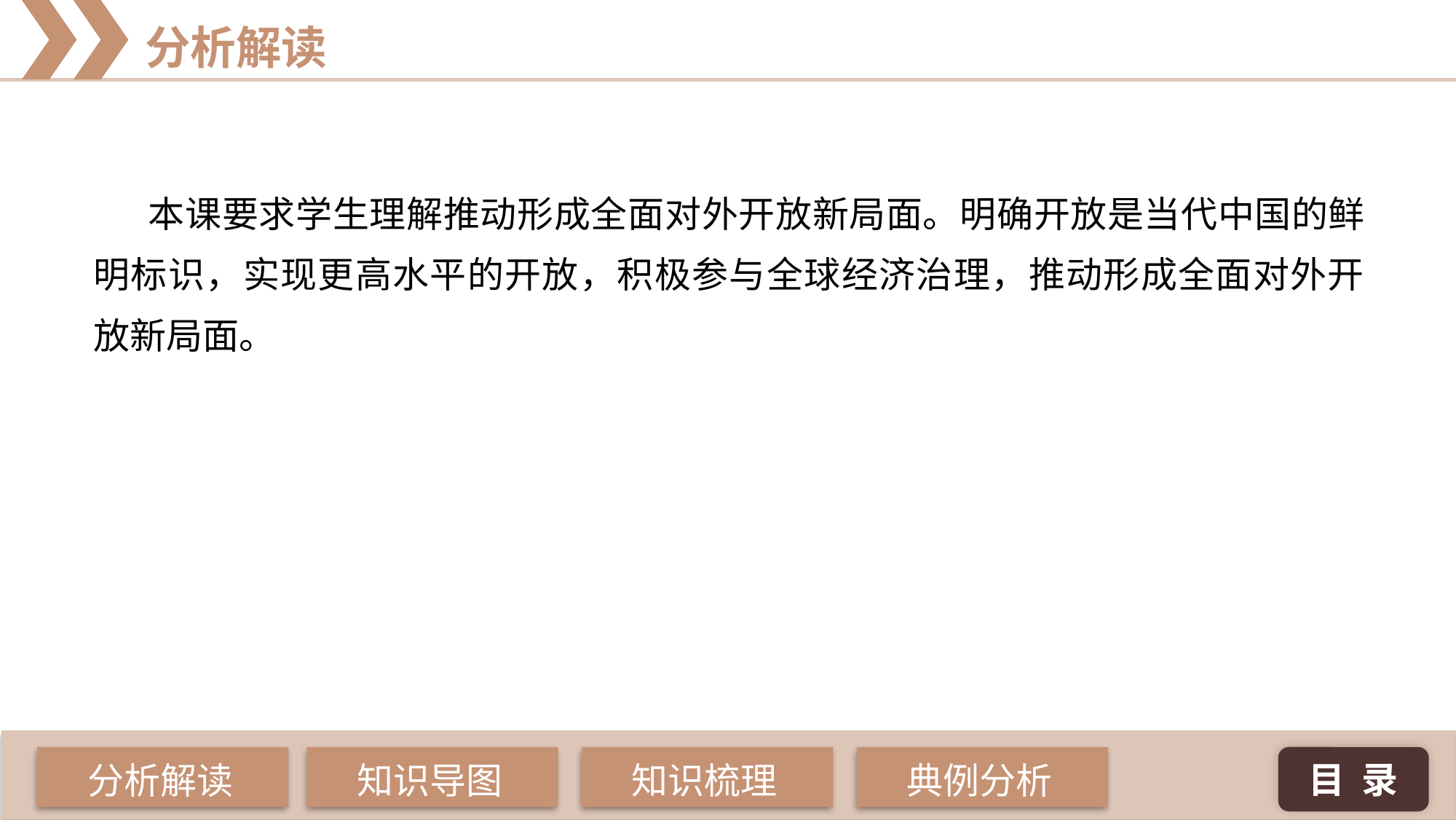

本课要求学生理解推动形成全面对外开放新局面。明确开放是当代中国的鲜明标识，实现更高水平的开放，积极参与全球经济治理，推动形成全面对外开放新局面。